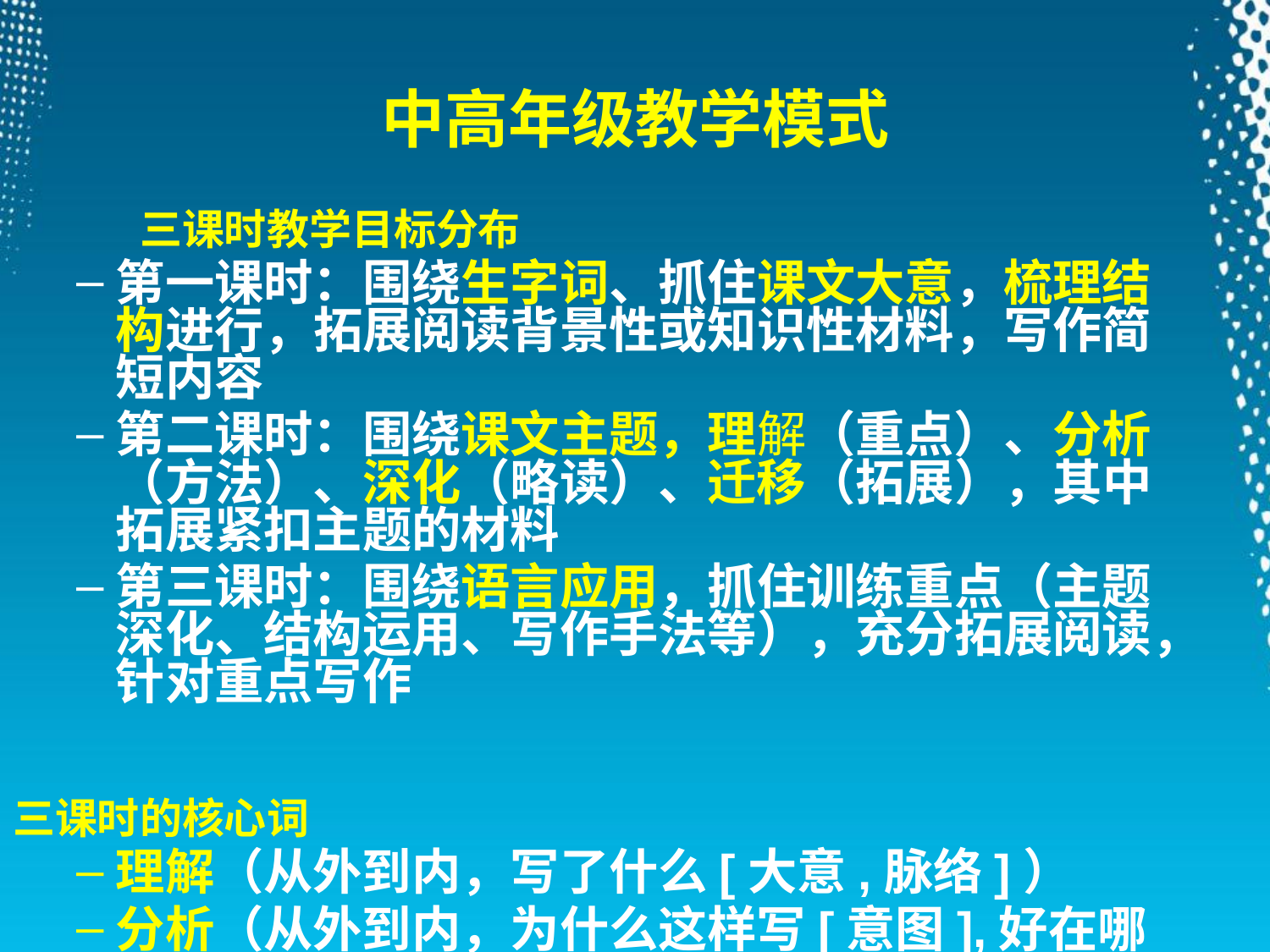

# 中高年级教学模式
　　　三课时教学目标分布
第一课时：围绕生字词、抓住课文大意，梳理结构进行，拓展阅读背景性或知识性材料，写作简短内容
第二课时：围绕课文主题，理解（重点）、分析（方法）、深化（略读）、迁移（拓展），其中拓展紧扣主题的材料
第三课时：围绕语言应用，抓住训练重点（主题深化、结构运用、写作手法等），充分拓展阅读，针对重点写作

三课时的核心词
理解（从外到内，写了什么[大意,脉络]）
分析（从外到内，为什么这样写[意图],好在哪里[揣摩]）
　　　（学一学［精］；练一练［略］；用一用［拓］）
表达（从内到外，我也可以这样应用[主题,写作手法]）